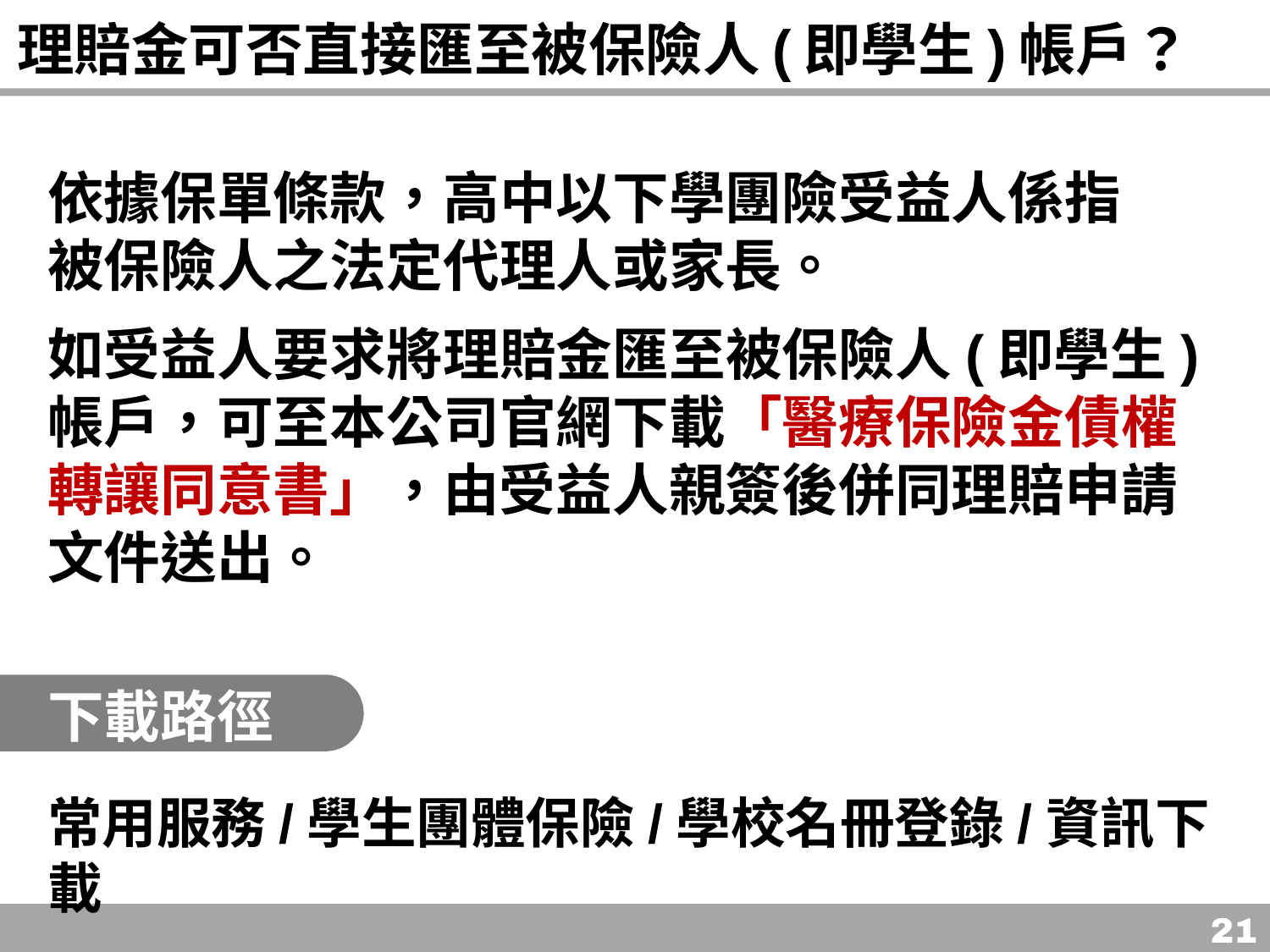

# 理賠金可否直接匯至被保險人(即學生)帳戶？
依據保單條款，高中以下學團險受益人係指
被保險人之法定代理人或家長。
如受益人要求將理賠金匯至被保險人(即學生)
帳戶，可至本公司官網下載「醫療保險金債權轉讓同意書」，由受益人親簽後併同理賠申請文件送出。

常用服務/學生團體保險/學校名冊登錄/資訊下載

下載路徑
21